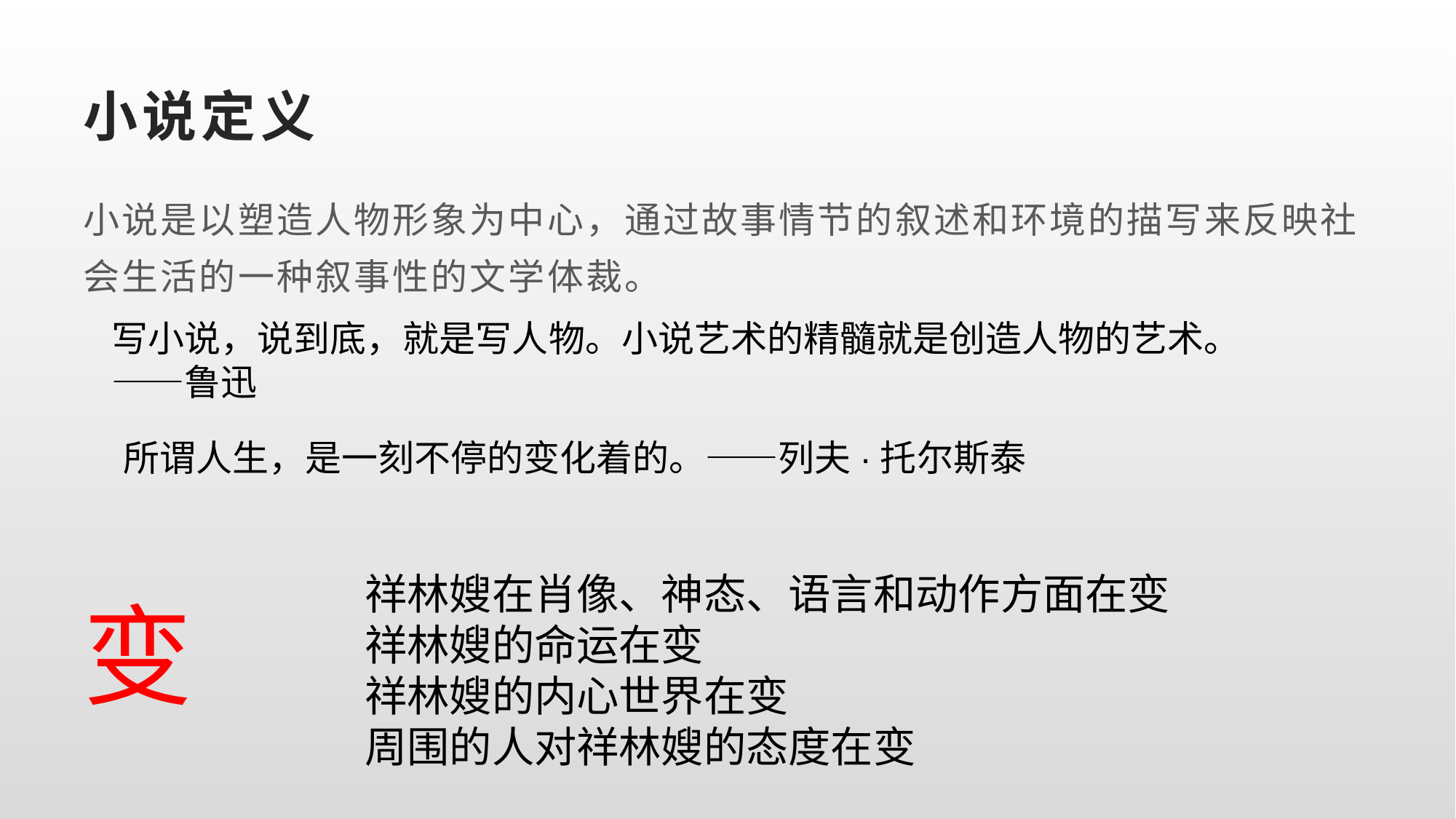

# 小说定义
小说是以塑造人物形象为中心，通过故事情节的叙述和环境的描写来反映社会生活的一种叙事性的文学体裁。
写小说，说到底，就是写人物。小说艺术的精髓就是创造人物的艺术。——鲁迅
所谓人生，是一刻不停的变化着的。——列夫·托尔斯泰
祥林嫂在肖像、神态、语言和动作方面在变
祥林嫂的命运在变
祥林嫂的内心世界在变
周围的人对祥林嫂的态度在变
变